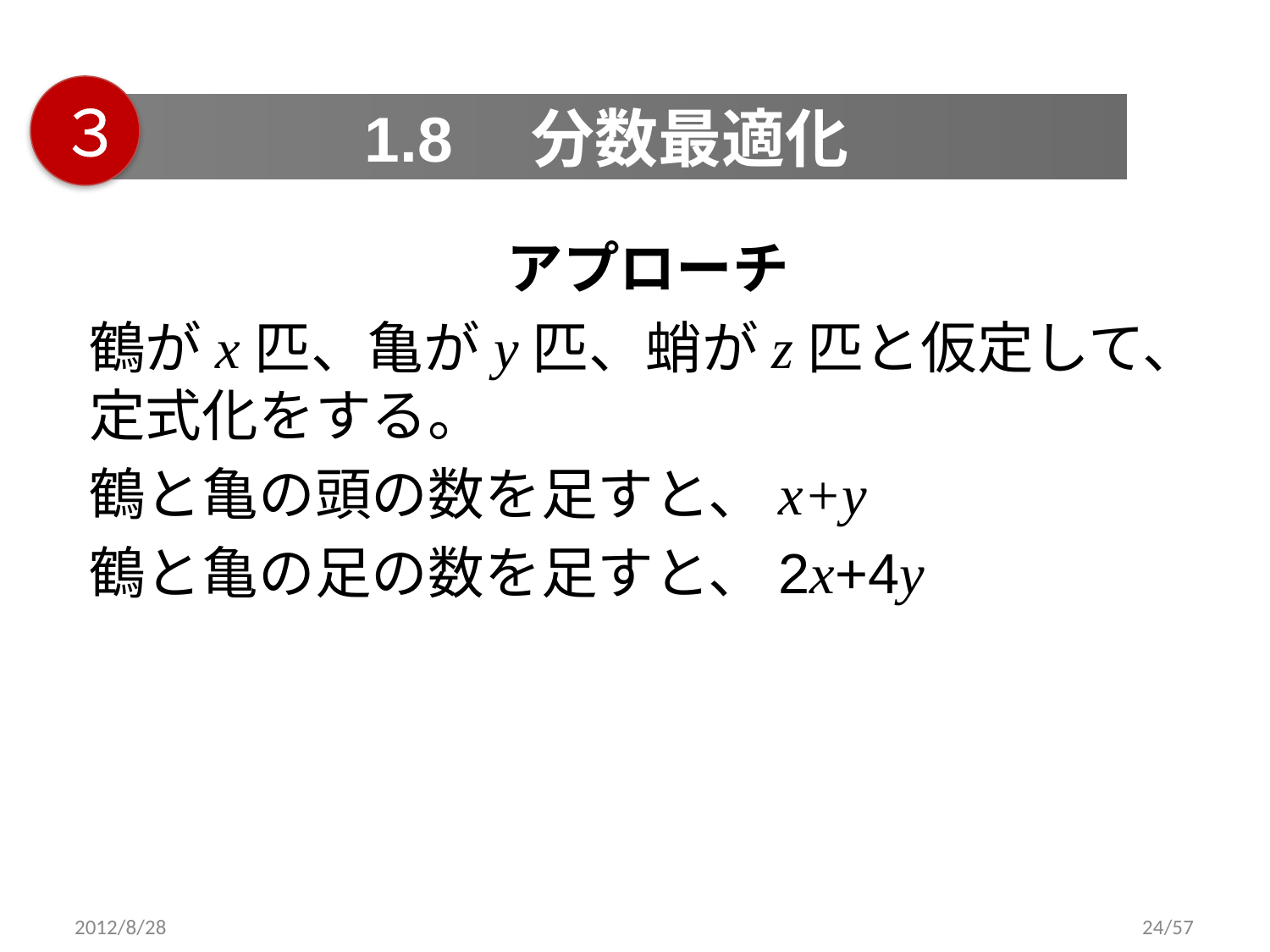

３
1.8　分数最適化
アプローチ
鶴がx匹、亀がy匹、蛸がz匹と仮定して、定式化をする。
鶴と亀の頭の数を足すと、x+y
鶴と亀の足の数を足すと、2x+4y
2012/8/28
24/57